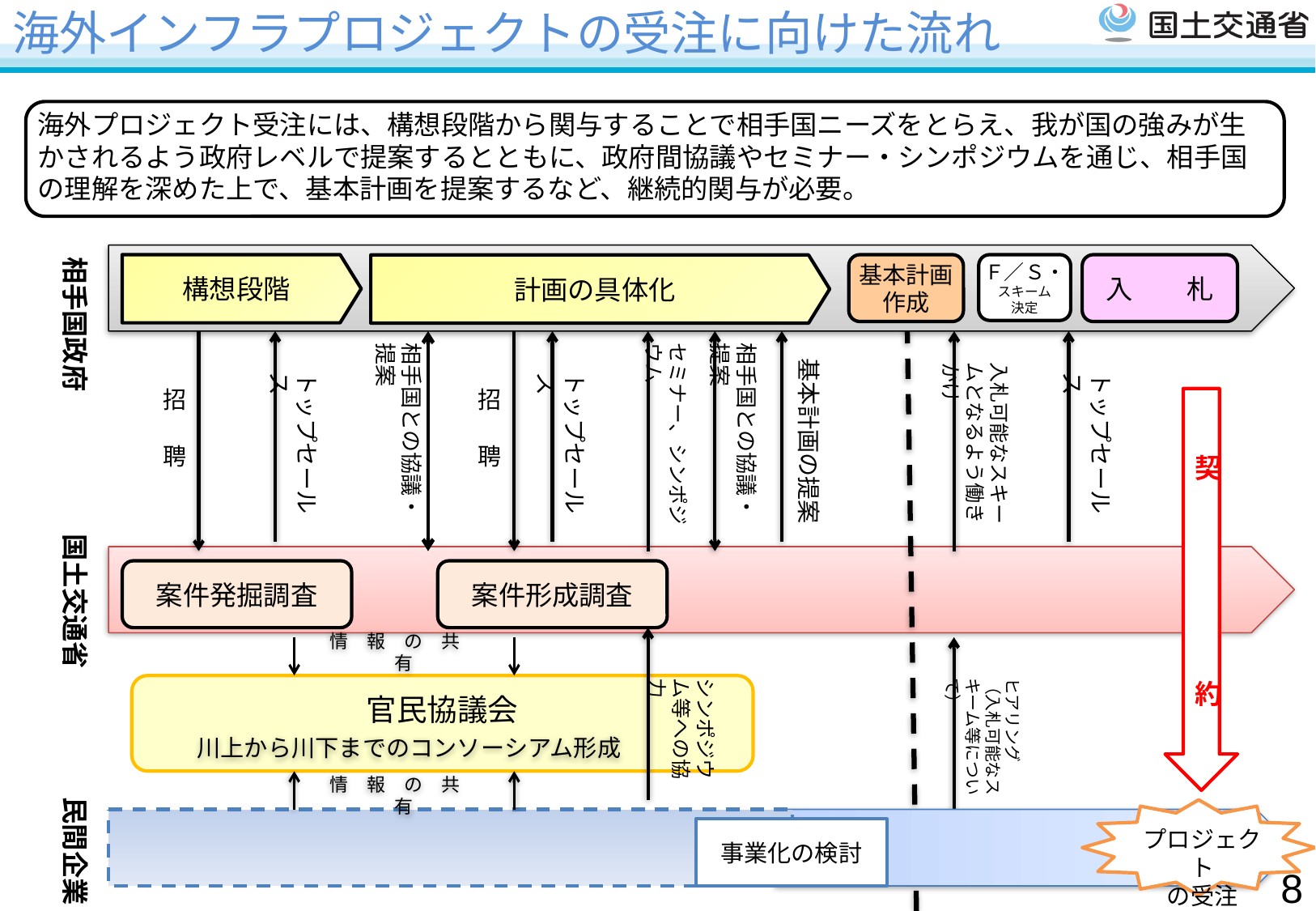

海外インフラプロジェクトの受注に向けた流れ
海外プロジェクト受注には、構想段階から関与することで相手国ニーズをとらえ、我が国の強みが生かされるよう政府レベルで提案するとともに、政府間協議やセミナー・シンポジウムを通じ、相手国の理解を深めた上で、基本計画を提案するなど、継続的関与が必要。

入　　札
基本計画
作成
Ｆ／Ｓ・
スキーム
決定

相手国政府

構想段階
計画の具体化
相手国との協議・提案
セミナー、シンポジウム
相手国との協議・提案
基本計画の提案
入札可能なスキームとなるよう働きかけ
トップセールス
トップセールス
トップセールス
招　聘
招　聘
案件発掘調査
案件形成調査
国土交通省

契
　　約
情　報　の　共　有
シンポジウム等への協力
ヒアリング
（入札可能なスキーム等について）
官民協議会

川上から川下までのコンソーシアム形成

情　報　の　共　有
民間企業

事業化の検討
プロジェクト
の受注
8